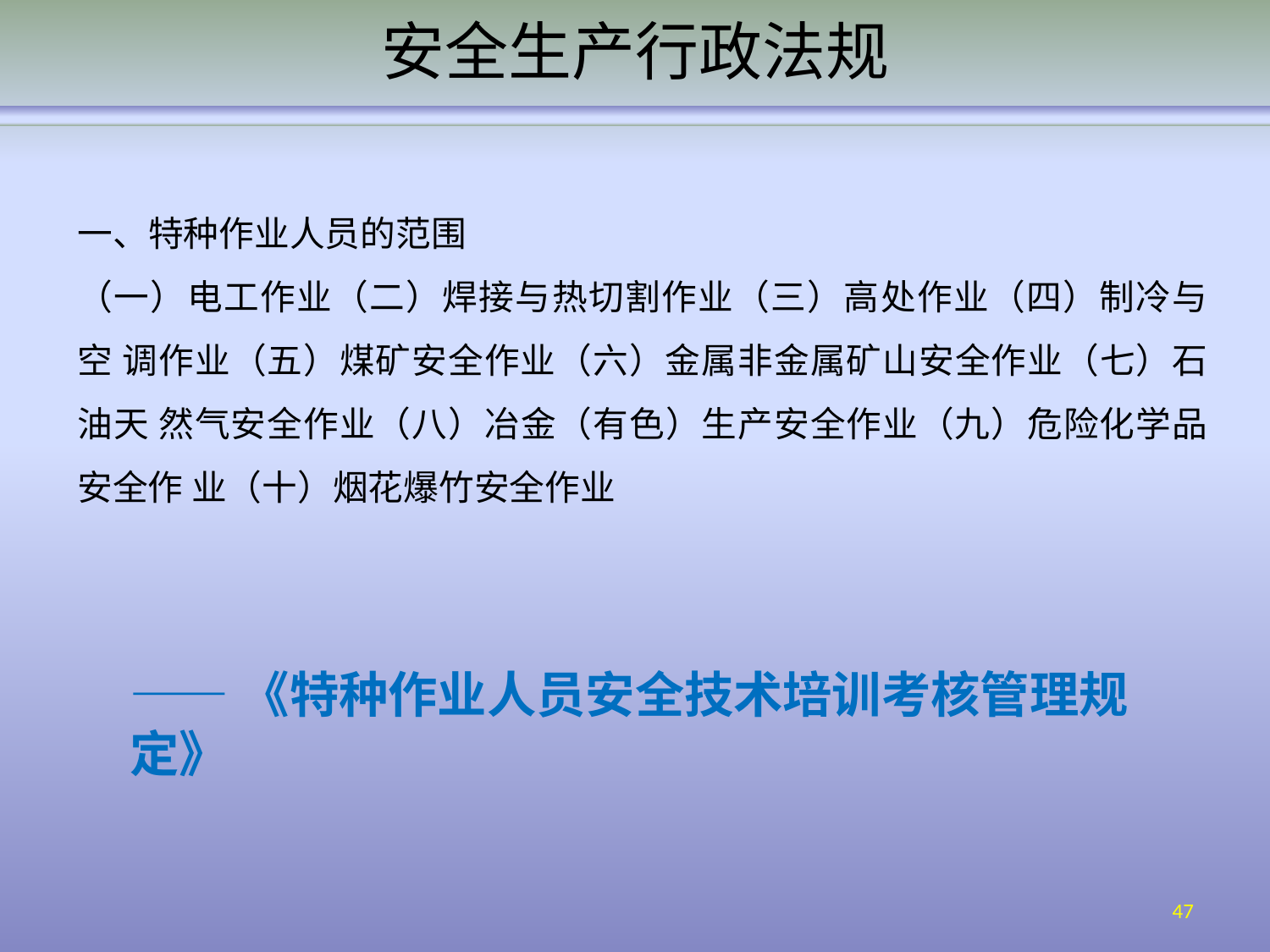

# 安全生产行政法规
一、特种作业人员的范围
（一）电工作业（二）焊接与热切割作业（三）高处作业（四）制冷与空 调作业（五）煤矿安全作业（六）金属非金属矿山安全作业（七）石油天 然气安全作业（八）冶金（有色）生产安全作业（九）危险化学品安全作 业（十）烟花爆竹安全作业
——《特种作业人员安全技术培训考核管理规定》
47